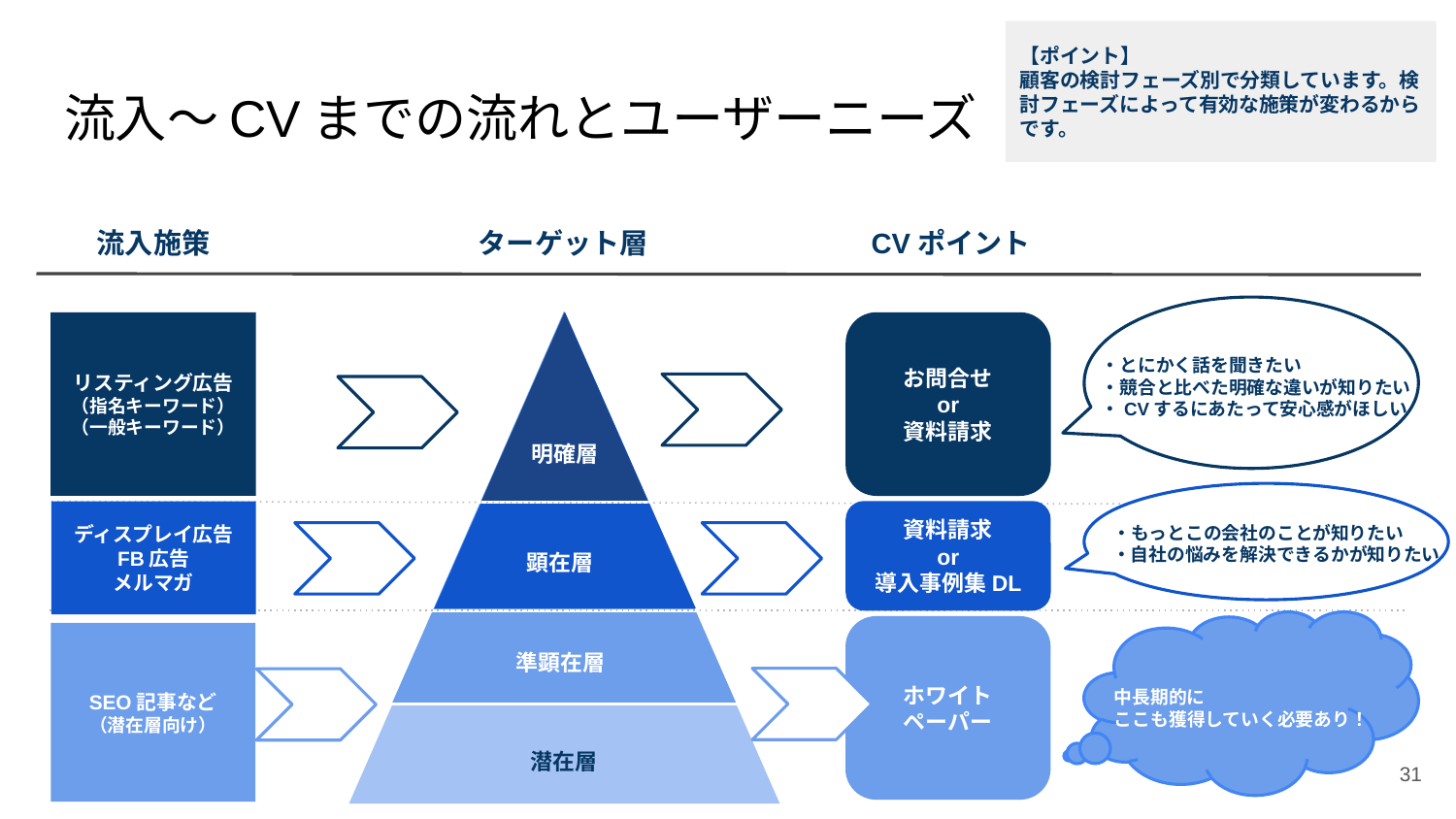

【ポイント】
顧客の検討フェーズ別で分類しています。検討フェーズによって有効な施策が変わるからです。
# 流入〜CVまでの流れとユーザーニーズ
流入施策
ターゲット層
CVポイント

お問合せ
or
資料請求
リスティング広告
（指名キーワード）
（一般キーワード）

・とにかく話を聞きたい
・競合と比べた明確な違いが知りたい
・CVするにあたって安心感がほしい

明確層

・もっとこの会社のことが知りたい
・自社の悩みを解決できるかが知りたい
資料請求
or
導入事例集DL
ディスプレイ広告
FB広告
メルマガ

顕在層

ホワイト
ペーパー
準顕在層
SEO記事など
（潜在層向け）
中長期的に
ここも獲得していく必要あり！

潜在層
31